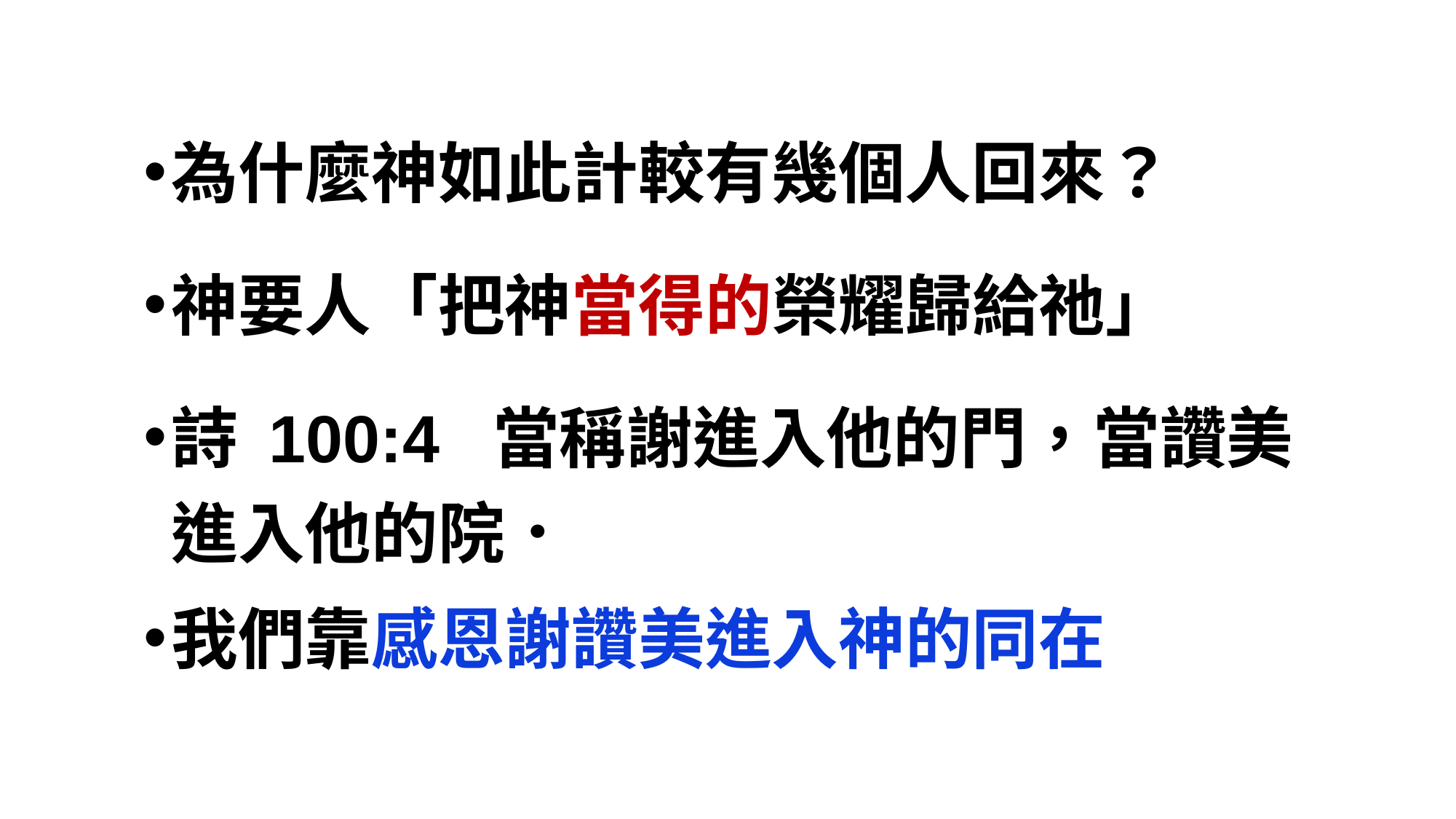

為什麼神如此計較有幾個人回來？
神要人「把神當得的榮耀歸給祂」
詩 100:4  當稱謝進入他的門，當讚美進入他的院．
我們靠感恩謝讚美進入神的同在